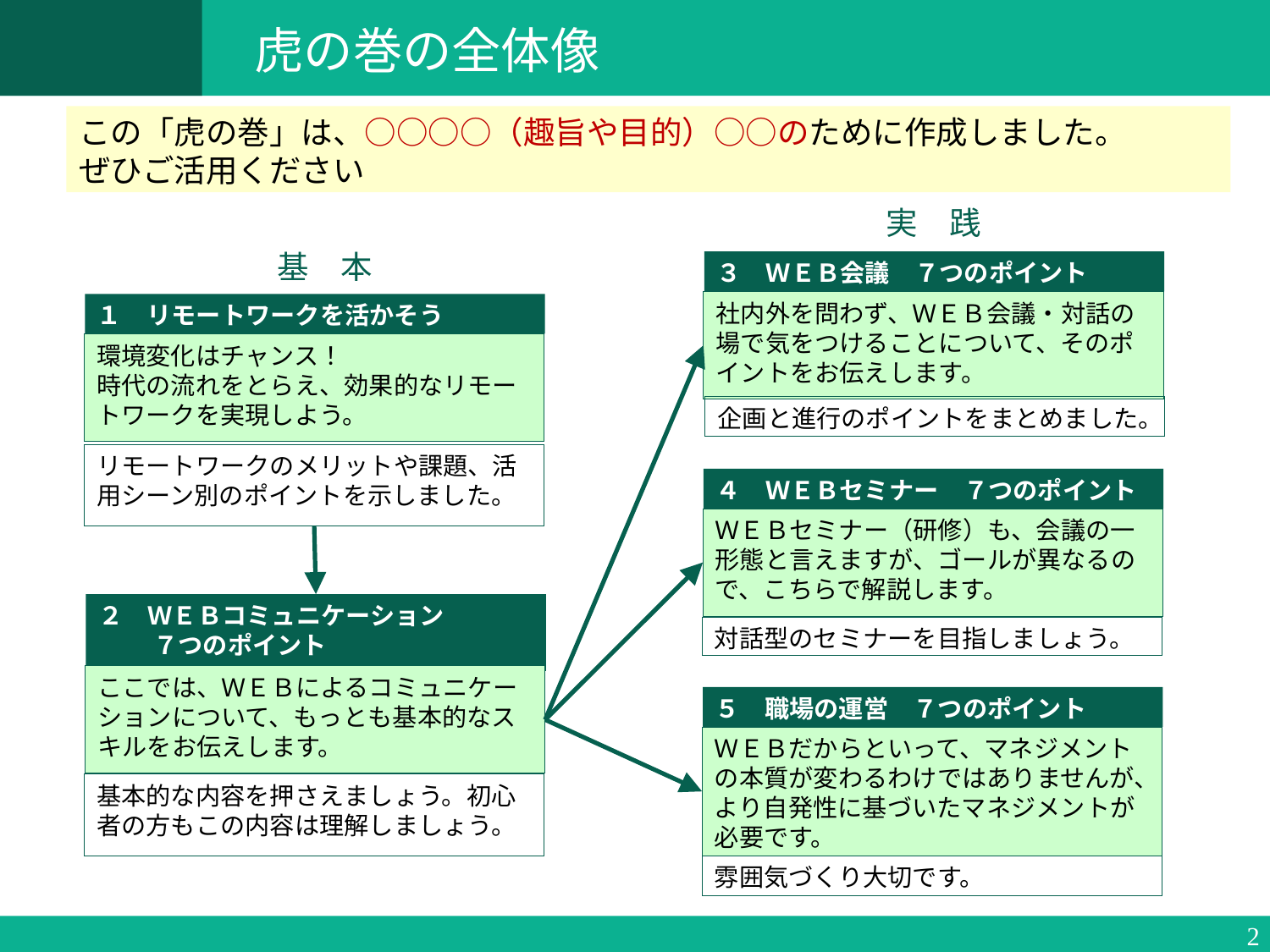

# 虎の巻の全体像
この「虎の巻」は、○○○○（趣旨や目的）○○のために作成しました。
ぜひご活用ください
実　践
基　本
３　ＷＥＢ会議　７つのポイント
社内外を問わず、ＷＥＢ会議・対話の場で気をつけることについて、そのポイントをお伝えします。

企画と進行のポイントをまとめました。
１　リモートワークを活かそう

環境変化はチャンス！
時代の流れをとらえ、効果的なリモートワークを実現しよう。

リモートワークのメリットや課題、活用シーン別のポイントを示しました。
４　ＷＥＢセミナー　７つのポイント
ＷＥＢセミナー（研修）も、会議の一形態と言えますが、ゴールが異なるので、こちらで解説します。

対話型のセミナーを目指しましょう。
２　ＷＥＢコミュニケーション
　　 ７つのポイント

ここでは、ＷＥＢによるコミュニケーションについて、もっとも基本的なスキルをお伝えします。

基本的な内容を押さえましょう。初心者の方もこの内容は理解しましょう。
５　職場の運営　７つのポイント
ＷＥＢだからといって、マネジメントの本質が変わるわけではありませんが、より自発性に基づいたマネジメントが必要です。

雰囲気づくり大切です。
2